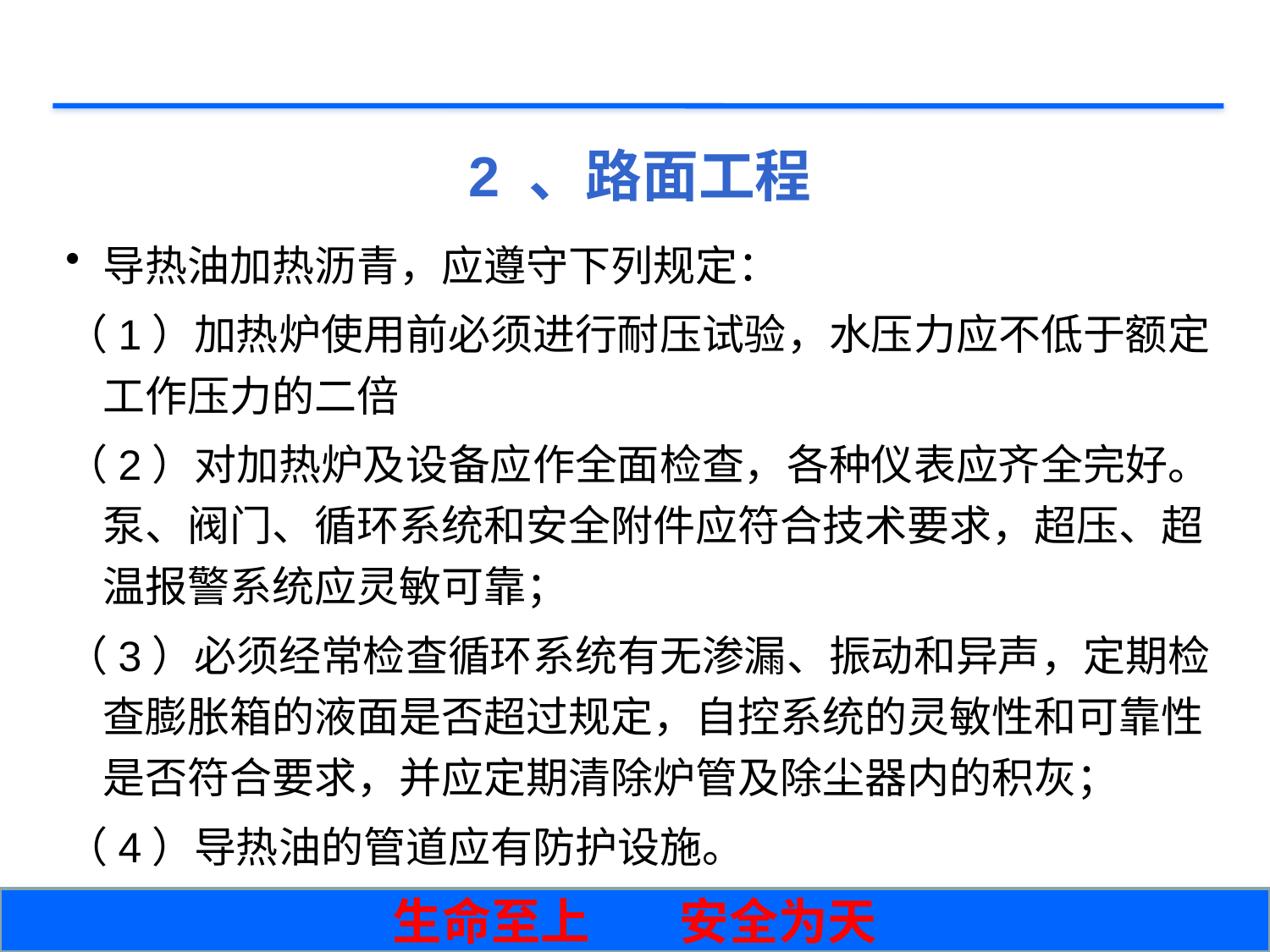

# 2 、路面工程
导热油加热沥青，应遵守下列规定：
（1）加热炉使用前必须进行耐压试验，水压力应不低于额定工作压力的二倍
（2）对加热炉及设备应作全面检查，各种仪表应齐全完好。泵、阀门、循环系统和安全附件应符合技术要求，超压、超温报警系统应灵敏可靠；
（3）必须经常检查循环系统有无渗漏、振动和异声，定期检查膨胀箱的液面是否超过规定，自控系统的灵敏性和可靠性是否符合要求，并应定期清除炉管及除尘器内的积灰；
（4）导热油的管道应有防护设施。